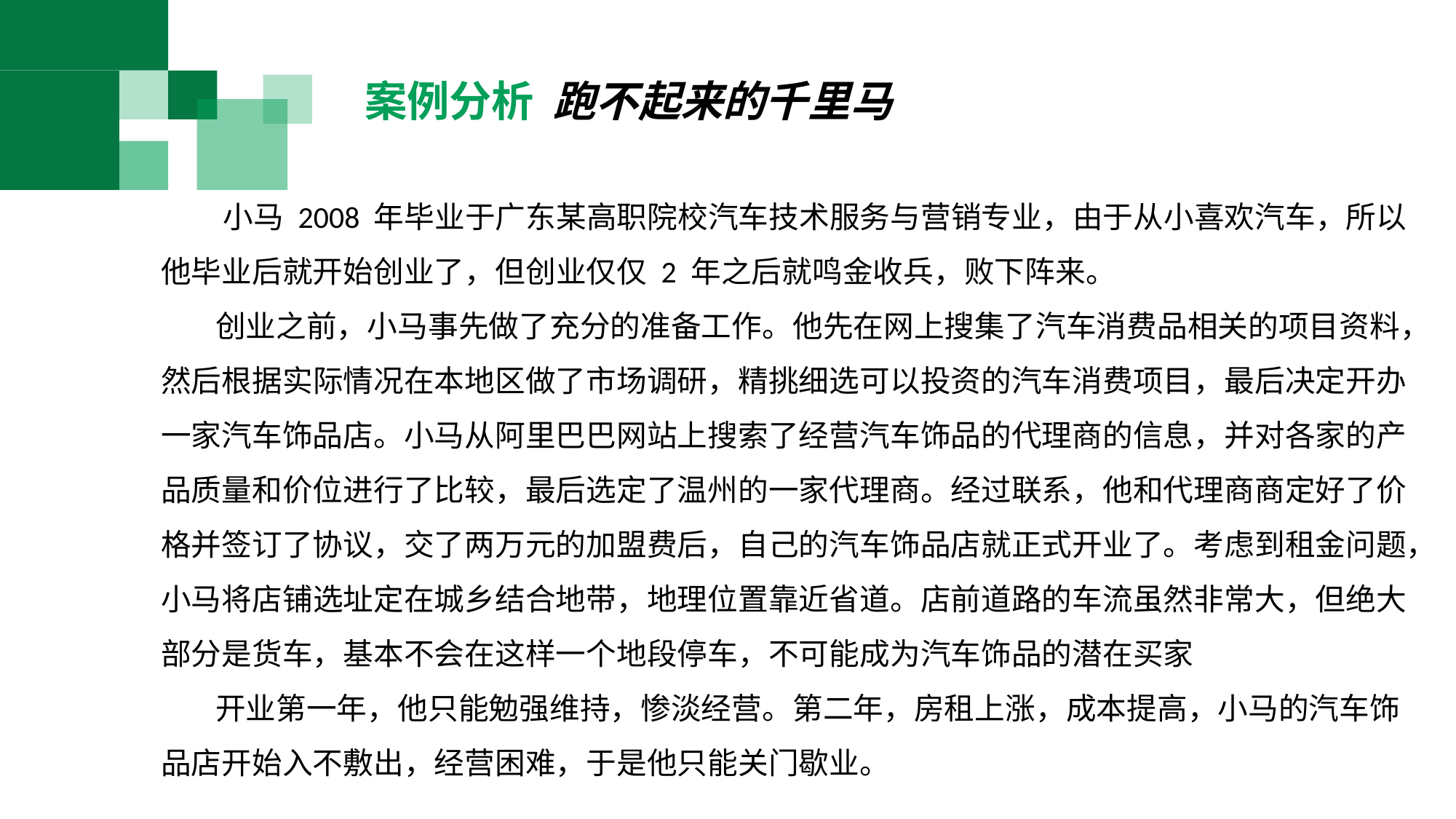

案例分析  跑不起来的千里马

         小马 2008 年毕业于广东某高职院校汽车技术服务与营销专业，由于从小喜欢汽车，所以他毕业后就开始创业了，但创业仅仅 2 年之后就鸣金收兵，败下阵来。
       创业之前，小马事先做了充分的准备工作。他先在网上搜集了汽车消费品相关的项目资料，然后根据实际情况在本地区做了市场调研，精挑细选可以投资的汽车消费项目，最后决定开办一家汽车饰品店。小马从阿里巴巴网站上搜索了经营汽车饰品的代理商的信息，并对各家的产品质量和价位进行了比较，最后选定了温州的一家代理商。经过联系，他和代理商商定好了价格并签订了协议，交了两万元的加盟费后，自己的汽车饰品店就正式开业了。考虑到租金问题，小马将店铺选址定在城乡结合地带，地理位置靠近省道。店前道路的车流虽然非常大，但绝大部分是货车，基本不会在这样一个地段停车，不可能成为汽车饰品的潜在买家
       开业第一年，他只能勉强维持，惨淡经营。第二年，房租上涨，成本提高，小马的汽车饰品店开始入不敷出，经营困难，于是他只能关门歇业。

ADD YOUR
TITLE HERE ADD